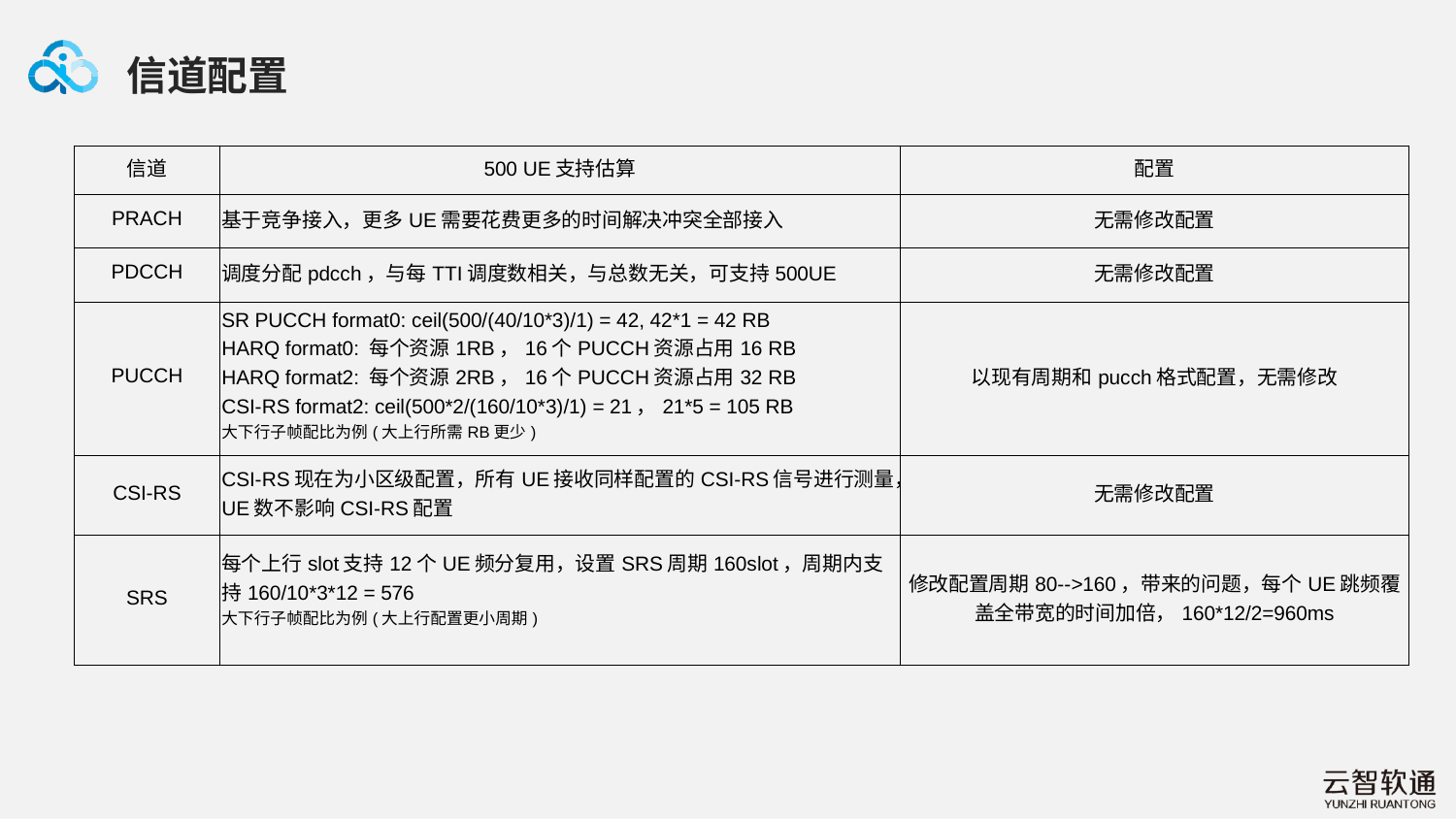

信道配置
| 信道 | 500 UE支持估算 | 配置 |
| --- | --- | --- |
| PRACH | 基于竞争接入，更多UE需要花费更多的时间解决冲突全部接入 | 无需修改配置 |
| PDCCH | 调度分配pdcch，与每TTI调度数相关，与总数无关，可支持500UE | 无需修改配置 |
| PUCCH | SR PUCCH format0: ceil(500/(40/10\*3)/1) = 42, 42\*1 = 42 RB HARQ format0: 每个资源1RB，16个PUCCH资源占用16 RB HARQ format2: 每个资源2RB，16个PUCCH资源占用32 RB CSI-RS format2: ceil(500\*2/(160/10\*3)/1) = 21，21\*5 = 105 RB 大下行子帧配比为例(大上行所需RB更少) | 以现有周期和pucch格式配置，无需修改 |
| CSI-RS | CSI-RS现在为小区级配置，所有UE接收同样配置的CSI-RS信号进行测量，UE数不影响CSI-RS配置 | 无需修改配置 |
| SRS | 每个上行slot支持12个UE频分复用，设置SRS周期160slot，周期内支持160/10\*3\*12 = 576 大下行子帧配比为例(大上行配置更小周期) | 修改配置周期80-->160，带来的问题，每个UE跳频覆盖全带宽的时间加倍，160\*12/2=960ms |